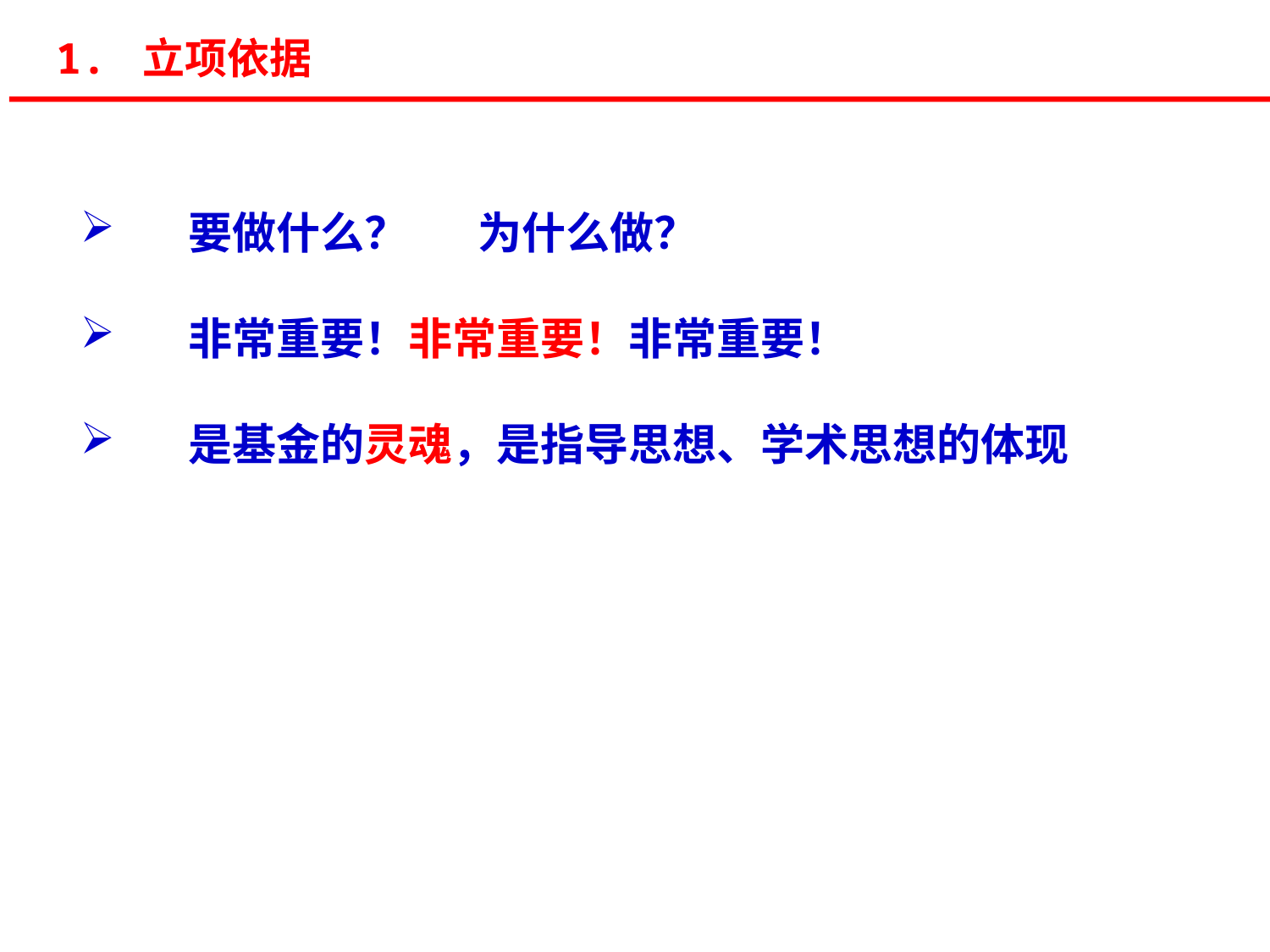

1. 立项依据

     要做什么？       为什么做？
     非常重要！非常重要！非常重要！
     是基金的灵魂，是指导思想、学术思想的体现